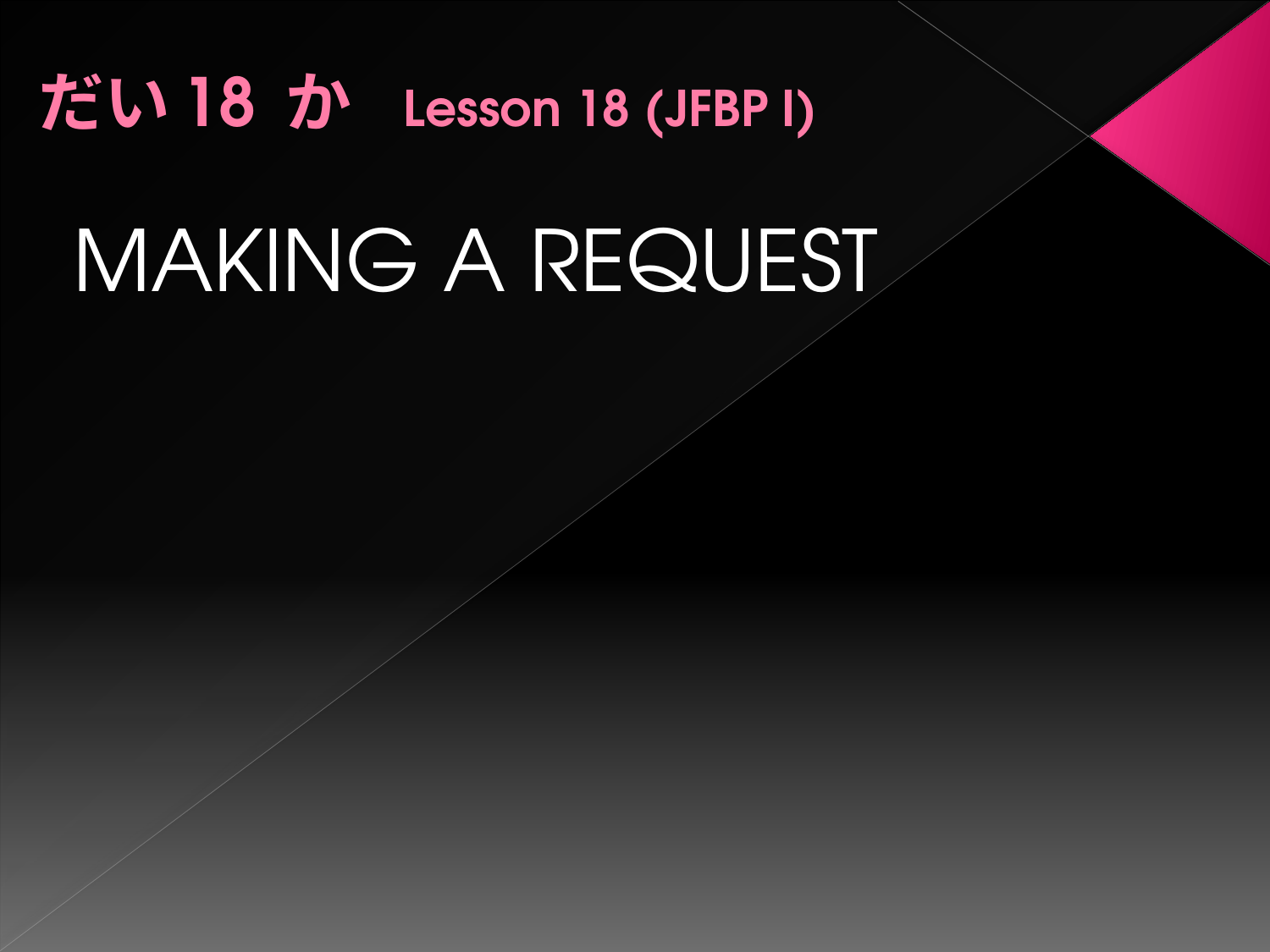

# だい18 か　Lesson 18 (JFBP I)
MAKING A REQUEST